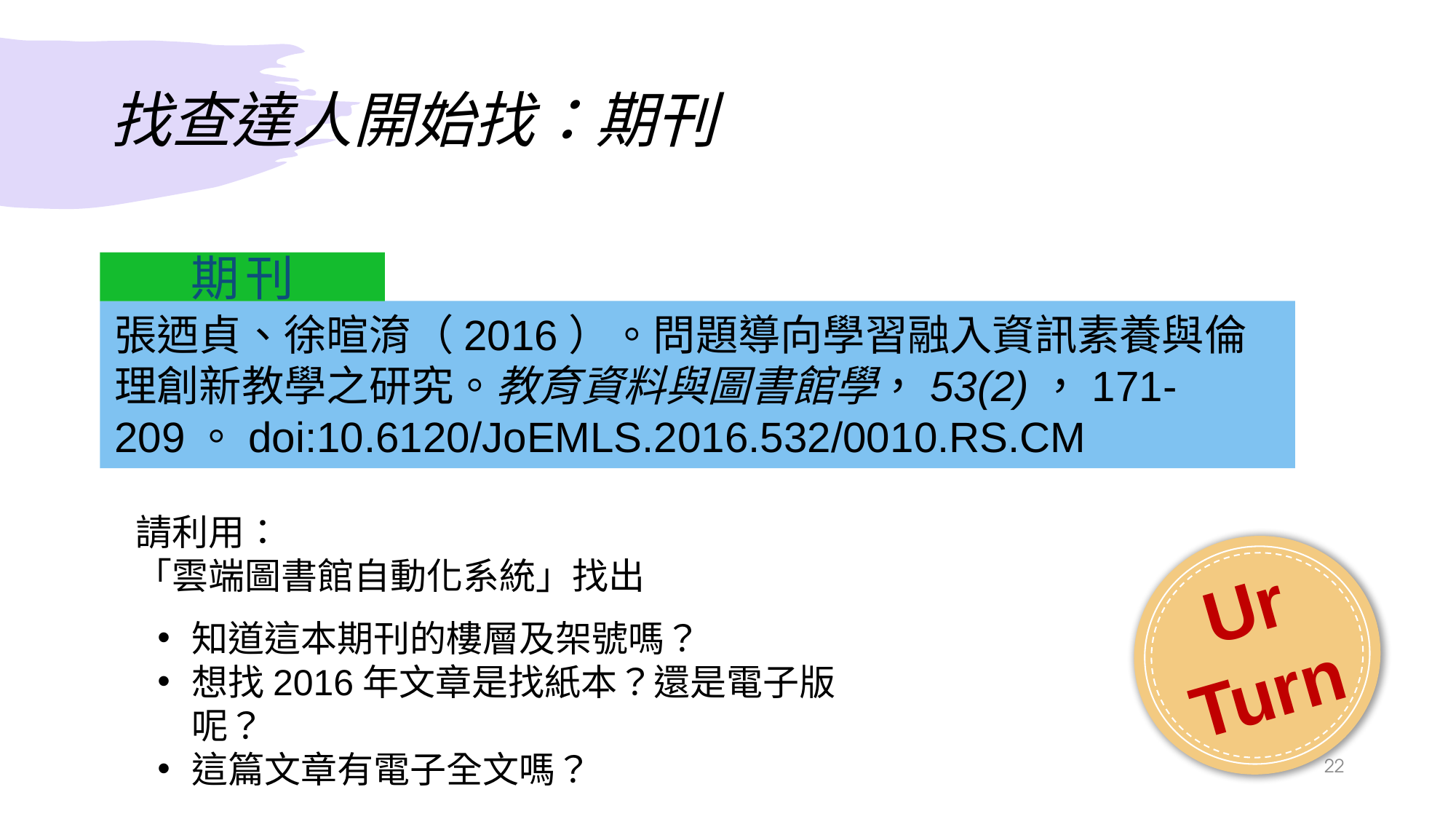

# 找查達人開始找：期刊
期刊
張迺貞、徐暄淯（2016）。問題導向學習融入資訊素養與倫理創新教學之研究。教育資料與圖書館學，53(2)，171-209。doi:10.6120/JoEMLS.2016.532/0010.RS.CM
請利用：
「雲端圖書館自動化系統」找出

Ur
Turn
知道這本期刊的樓層及架號嗎？
想找2016年文章是找紙本？還是電子版呢？
這篇文章有電子全文嗎？
22